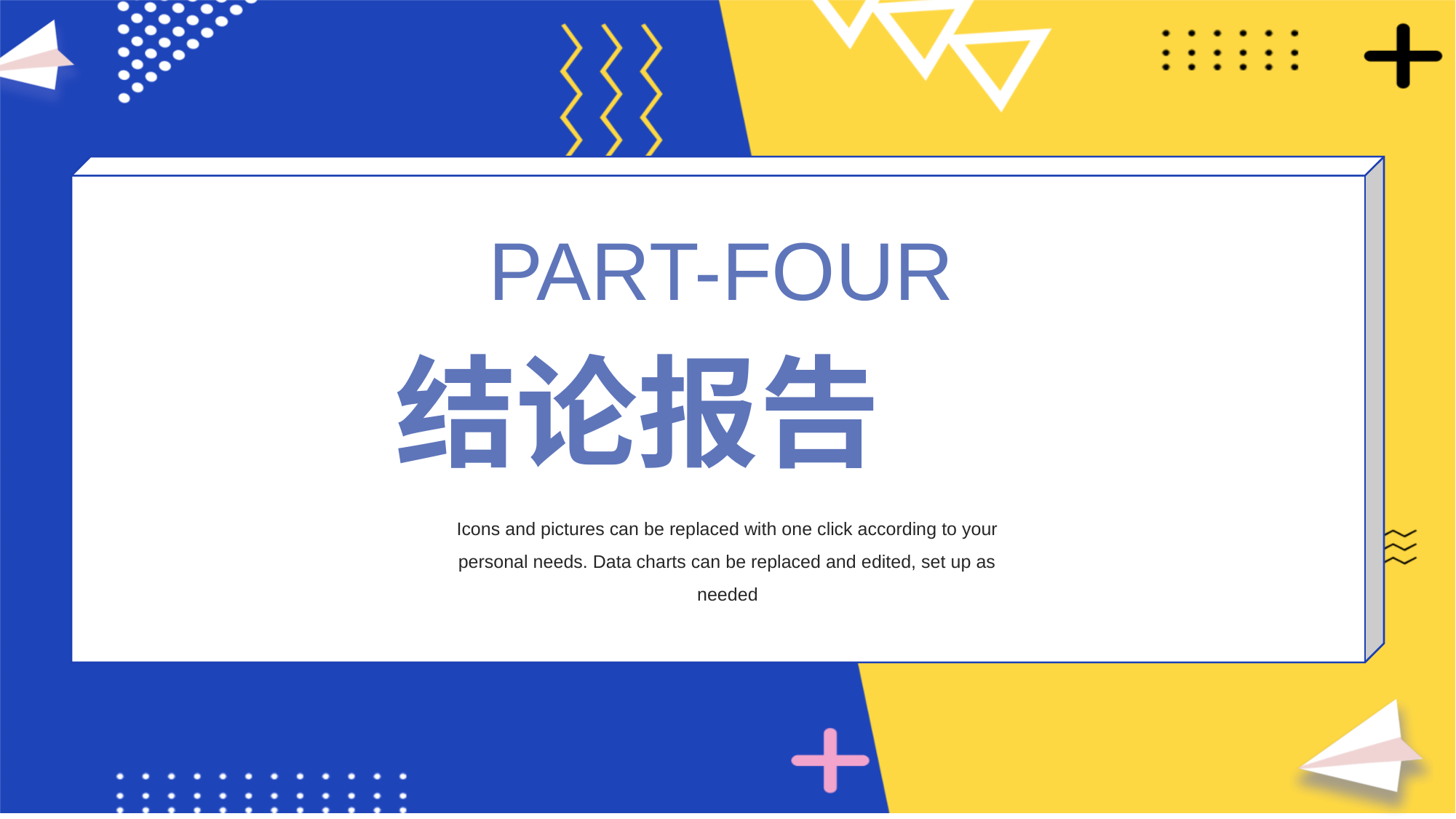

PART-FOUR
结论报告
Icons and pictures can be replaced with one click according to your personal needs. Data charts can be replaced and edited, set up as needed